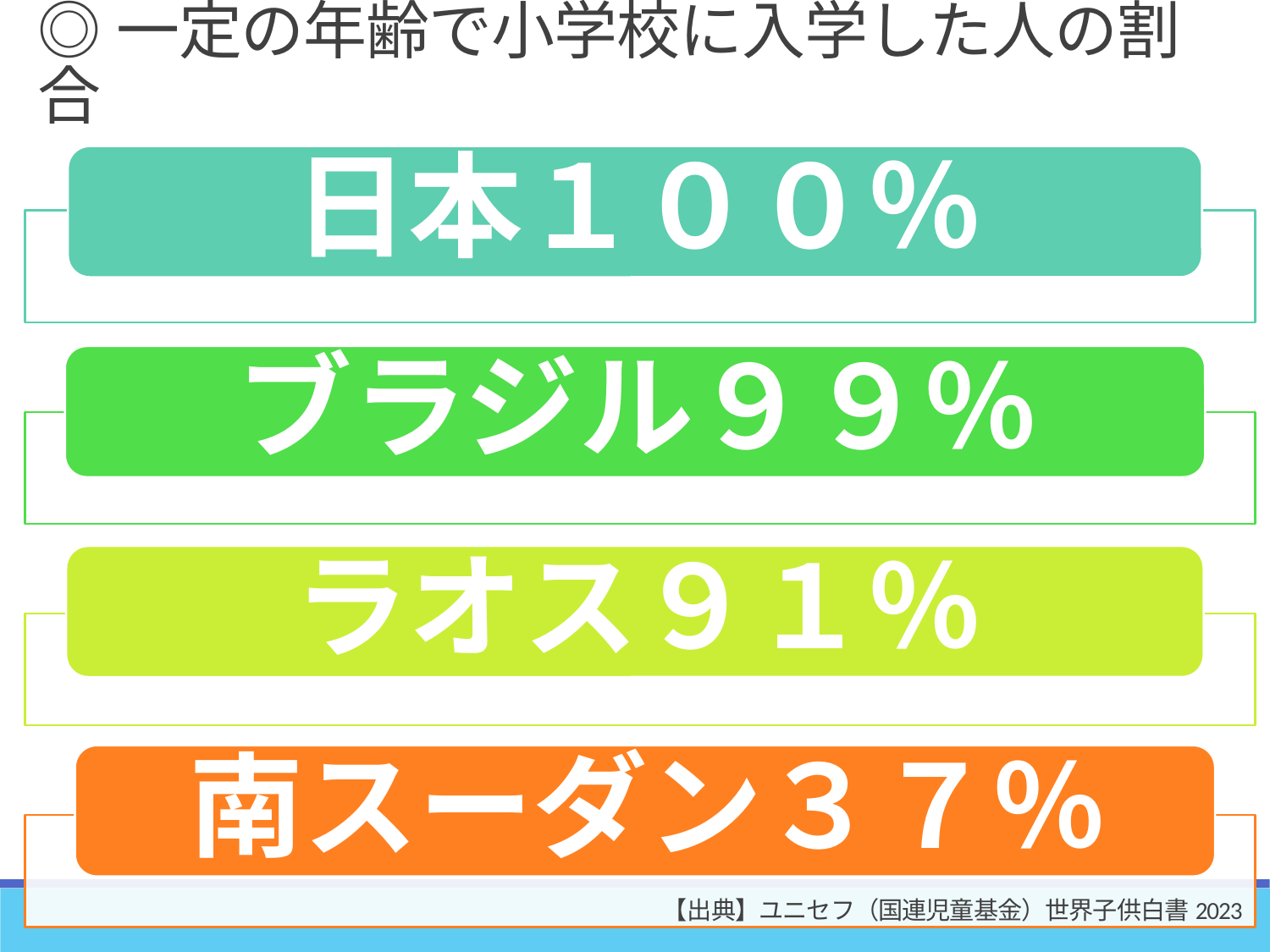

◎一定の年齢で小学校に入学した人の割合
日本１００％
ブラジル９９％
ラオス９１％
南スーダン３７％
【出典】ユニセフ（国連児童基金）世界子供白書2023